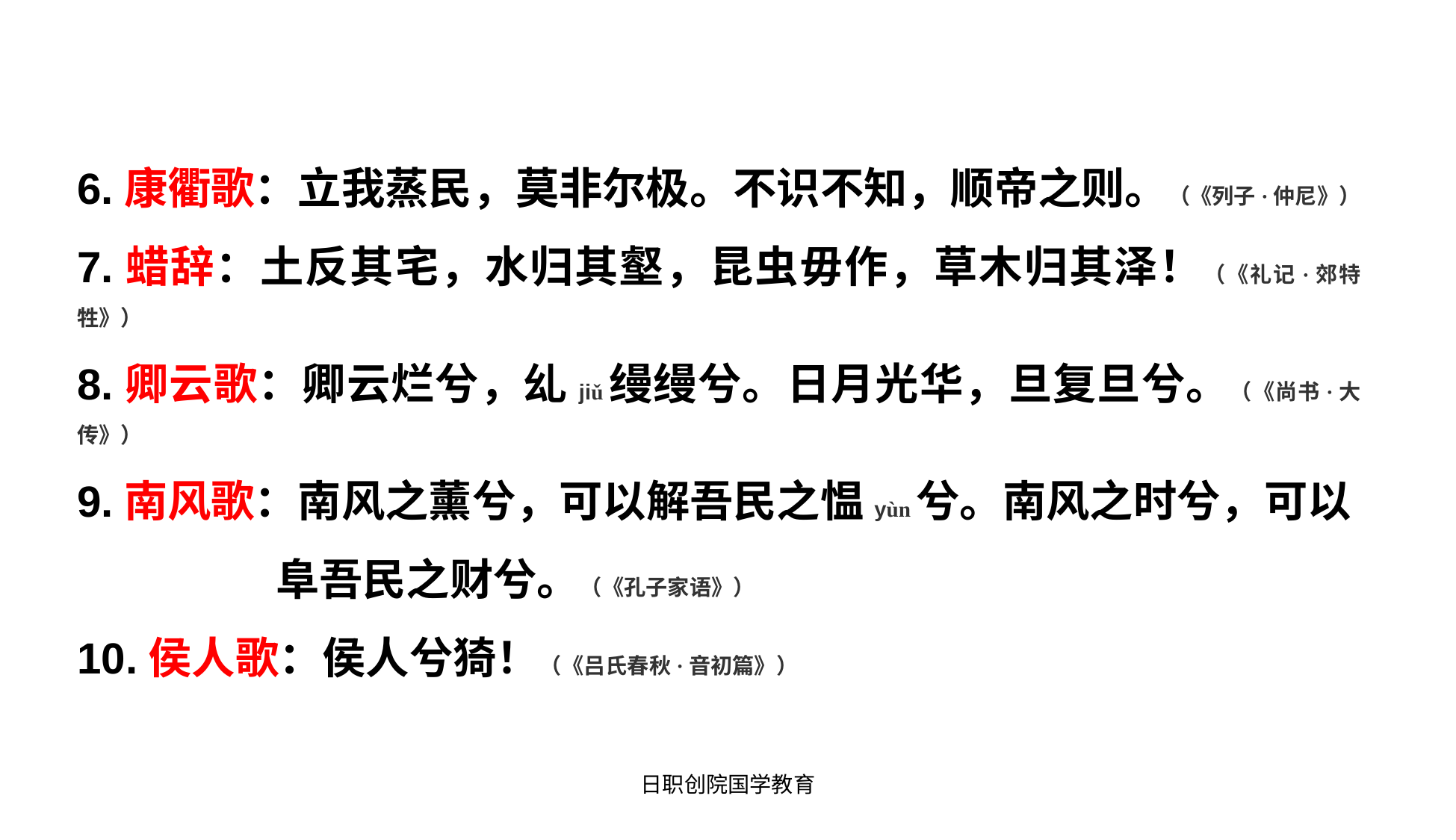

6.康衢歌：立我蒸民，莫非尔极。不识不知，顺帝之则。（《列子·仲尼》）
7.蜡辞：土反其宅，水归其壑，昆虫毋作，草木归其泽！（《礼记·郊特牲》）
8.卿云歌：卿云烂兮，乣jiǔ缦缦兮。日月光华，旦复旦兮。（《尚书·大传》）
9.南风歌：南风之薰兮，可以解吾民之愠yùn兮。南风之时兮，可以
                   阜吾民之财兮。（《孔子家语》）
10.侯人歌：侯人兮猗！（《吕氏春秋·音初篇》）
日职创院国学教育